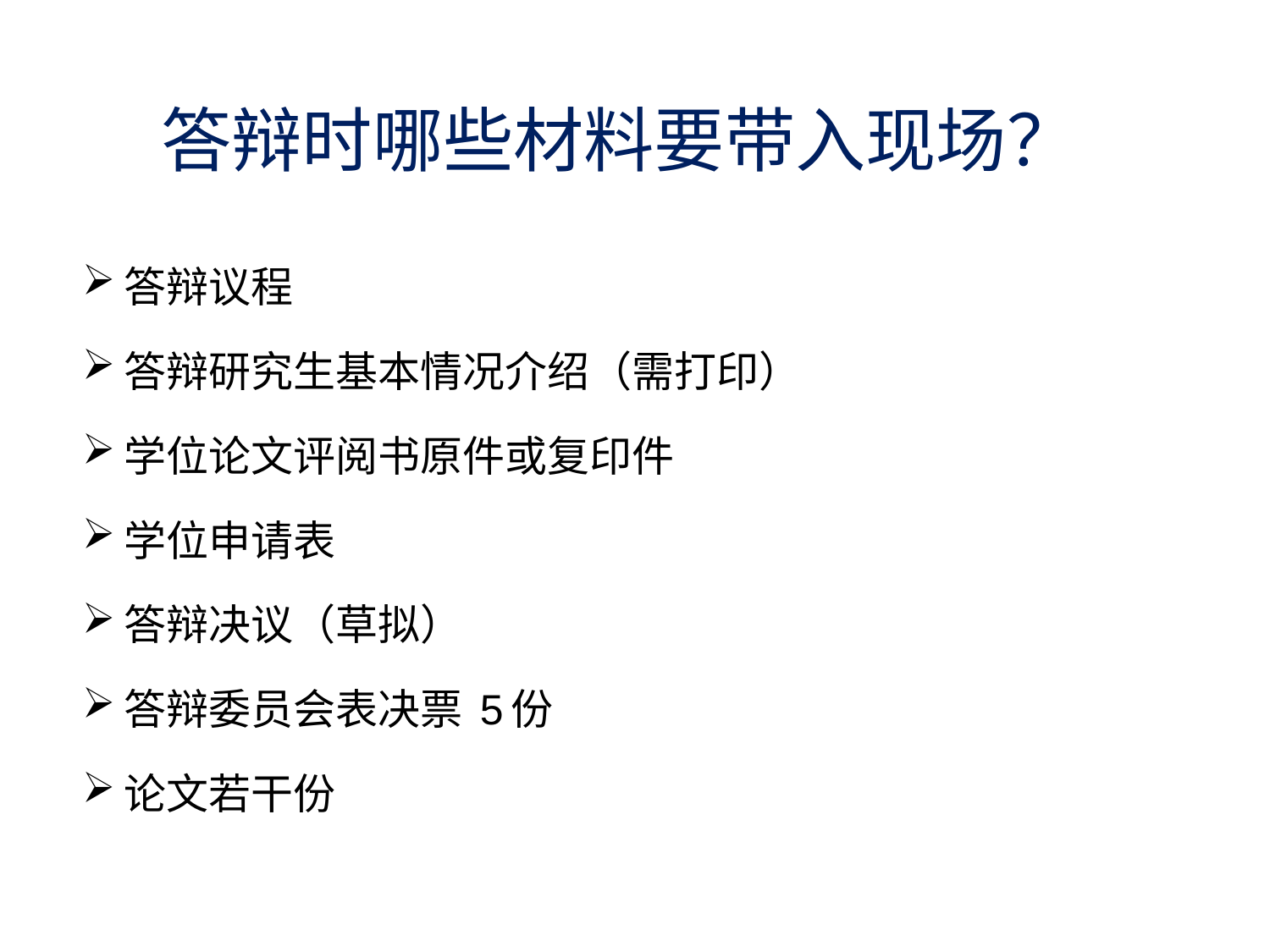

答辩时哪些材料要带入现场？
答辩议程
答辩研究生基本情况介绍（需打印）
学位论文评阅书原件或复印件
学位申请表
答辩决议（草拟）
答辩委员会表决票 5份
论文若干份